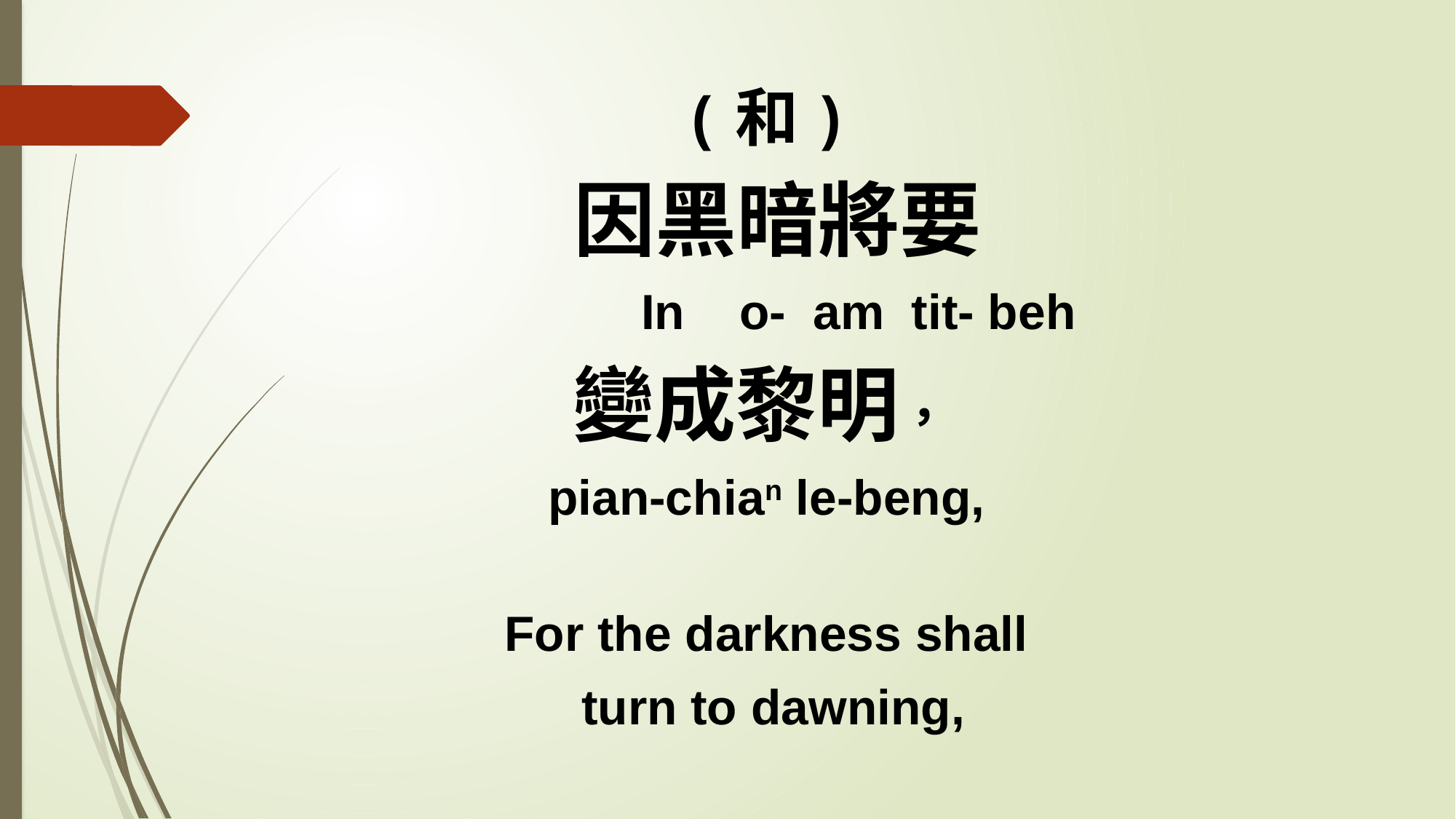

(和)
 因黑暗將要
                             In    o-  am  tit- beh
變成黎明，
pian-chian le-beng,

For the darkness shall
 turn to dawning,